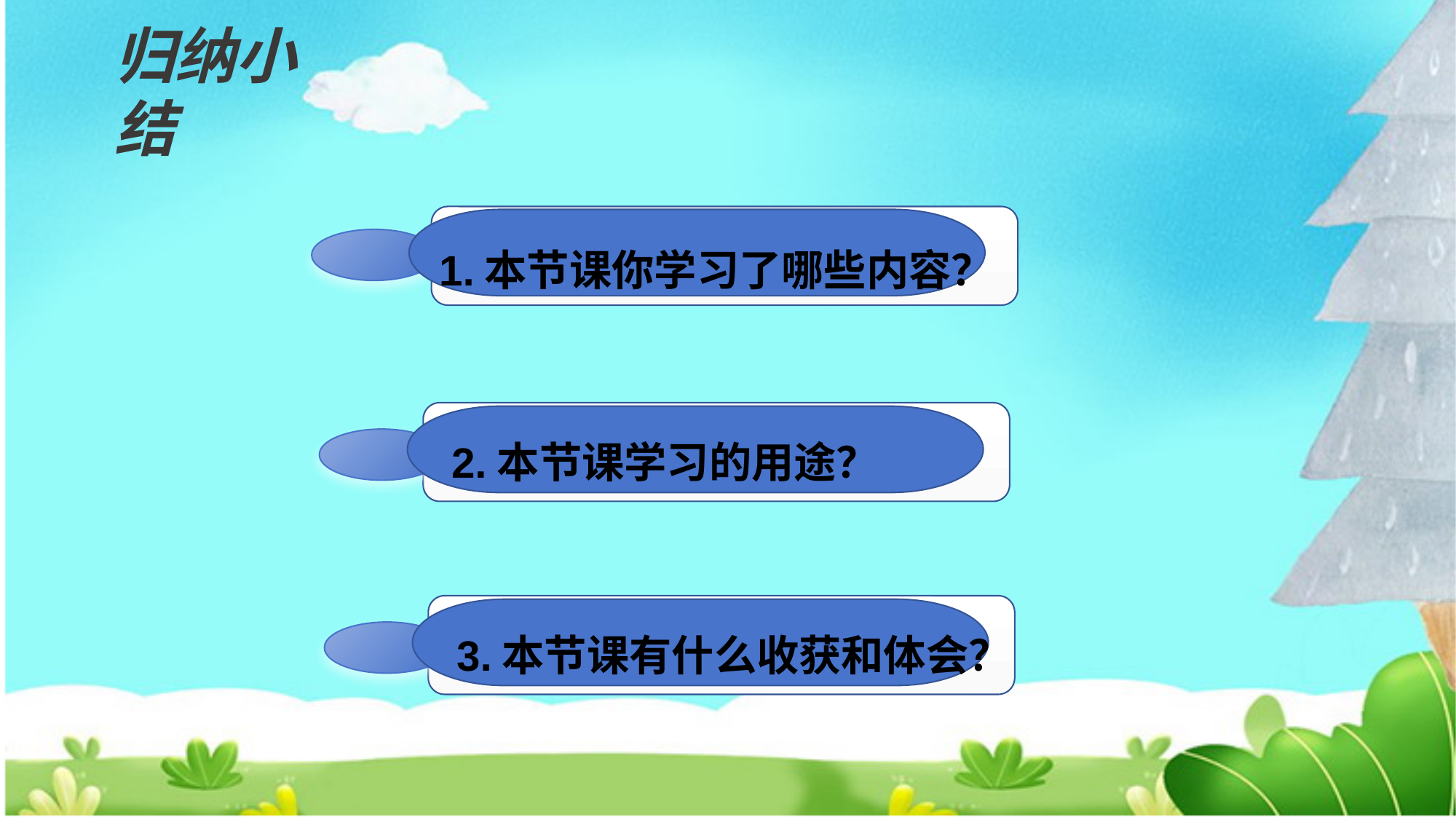

归纳小结

1.本节课你学习了哪些内容？

2.本节课学习的用途？

3.本节课有什么收获和体会？